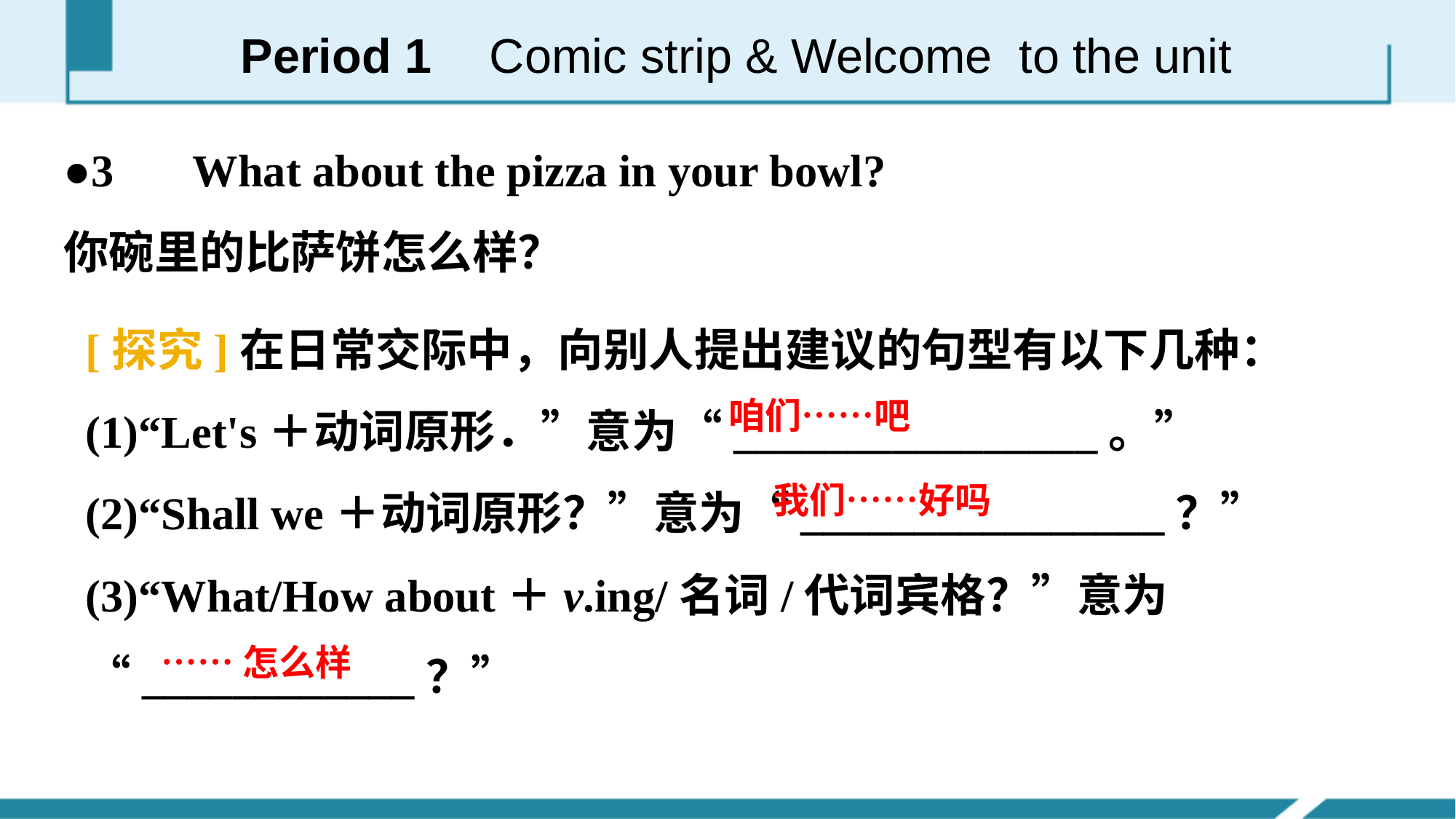

Period 1　  Comic strip & Welcome  to the unit
●3　 What about the pizza in your bowl?
你碗里的比萨饼怎么样？
[探究]在日常交际中，向别人提出建议的句型有以下几种：
(1)“Let's＋动词原形．”意为“________________。”
(2)“Shall we＋动词原形？”意为“________________？”
(3)“What/How about＋v.­ing/名词/代词宾格？”意为  “____________？”
咱们……吧
我们……好吗
……怎么样